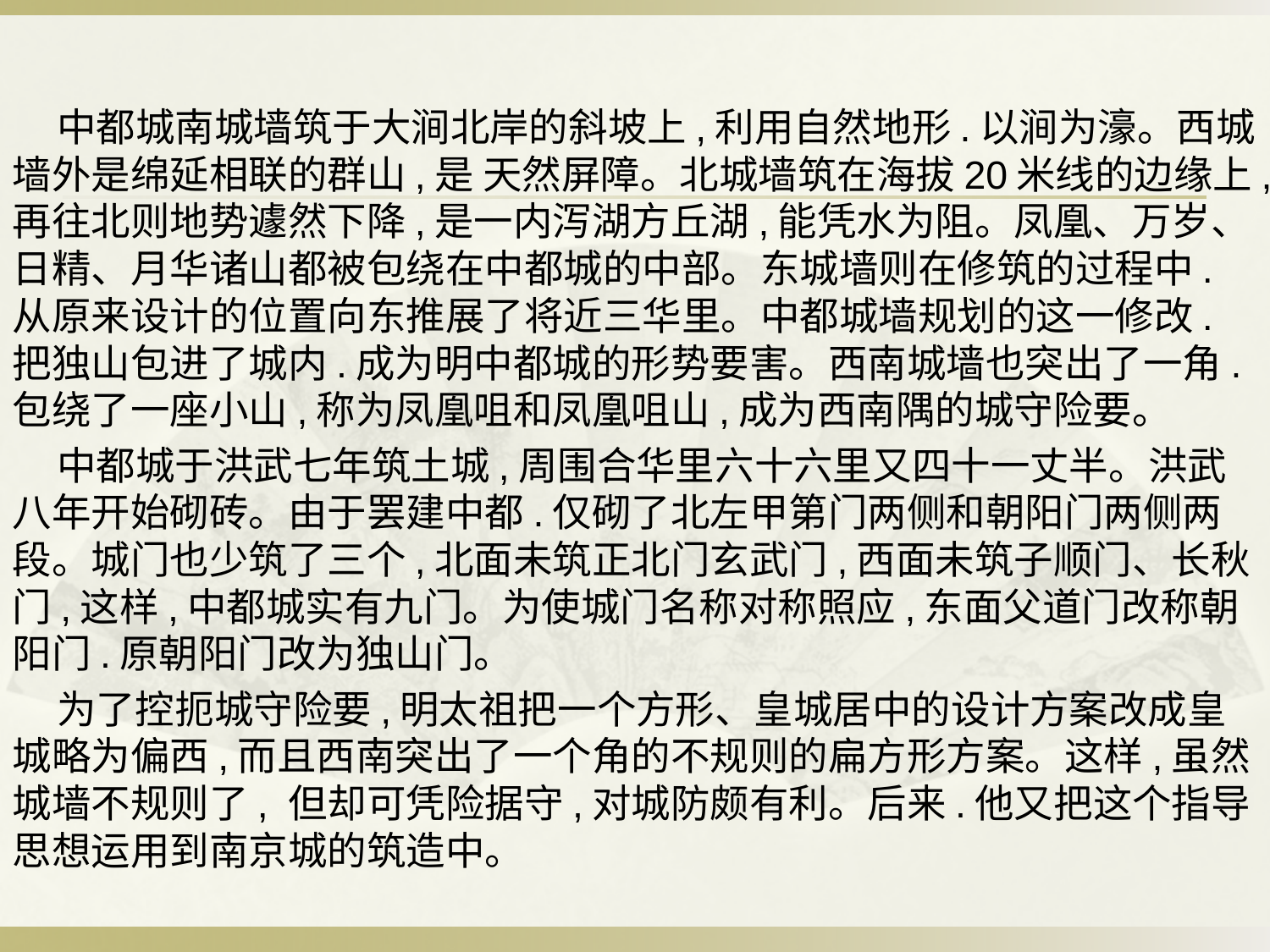

中都城南城墙筑于大涧北岸的斜坡上,利用自然地形.以涧为濠。西城墙外是绵延相联的群山,是 天然屏障。北城墙筑在海拔20米线的边缘上,再往北则地势遽然下降,是一内泻湖方丘湖,能凭水为阻。凤凰、万岁、日精、月华诸山都被包绕在中都城的中部。东城墙则在修筑的过程中.从原来设计的位置向东推展了将近三华里。中都城墙规划的这一修改.把独山包进了城内.成为明中都城的形势要害。西南城墙也突出了一角.包绕了一座小山,称为凤凰咀和凤凰咀山,成为西南隅的城守险要。
    中都城于洪武七年筑土城,周围合华里六十六里又四十一丈半。洪武八年开始砌砖。由于罢建中都.仅砌了北左甲第门两侧和朝阳门两侧两段。城门也少筑了三个,北面未筑正北门玄武门,西面未筑子顺门、长秋门,这样,中都城实有九门。为使城门名称对称照应,东面父道门改称朝阳门.原朝阳门改为独山门。
    为了控扼城守险要,明太祖把一个方形、皇城居中的设计方案改成皇城略为偏西,而且西南突出了一个角的不规则的扁方形方案。这样,虽然城墙不规则了, 但却可凭险据守,对城防颇有利。后来.他又把这个指导思想运用到南京城的筑造中。